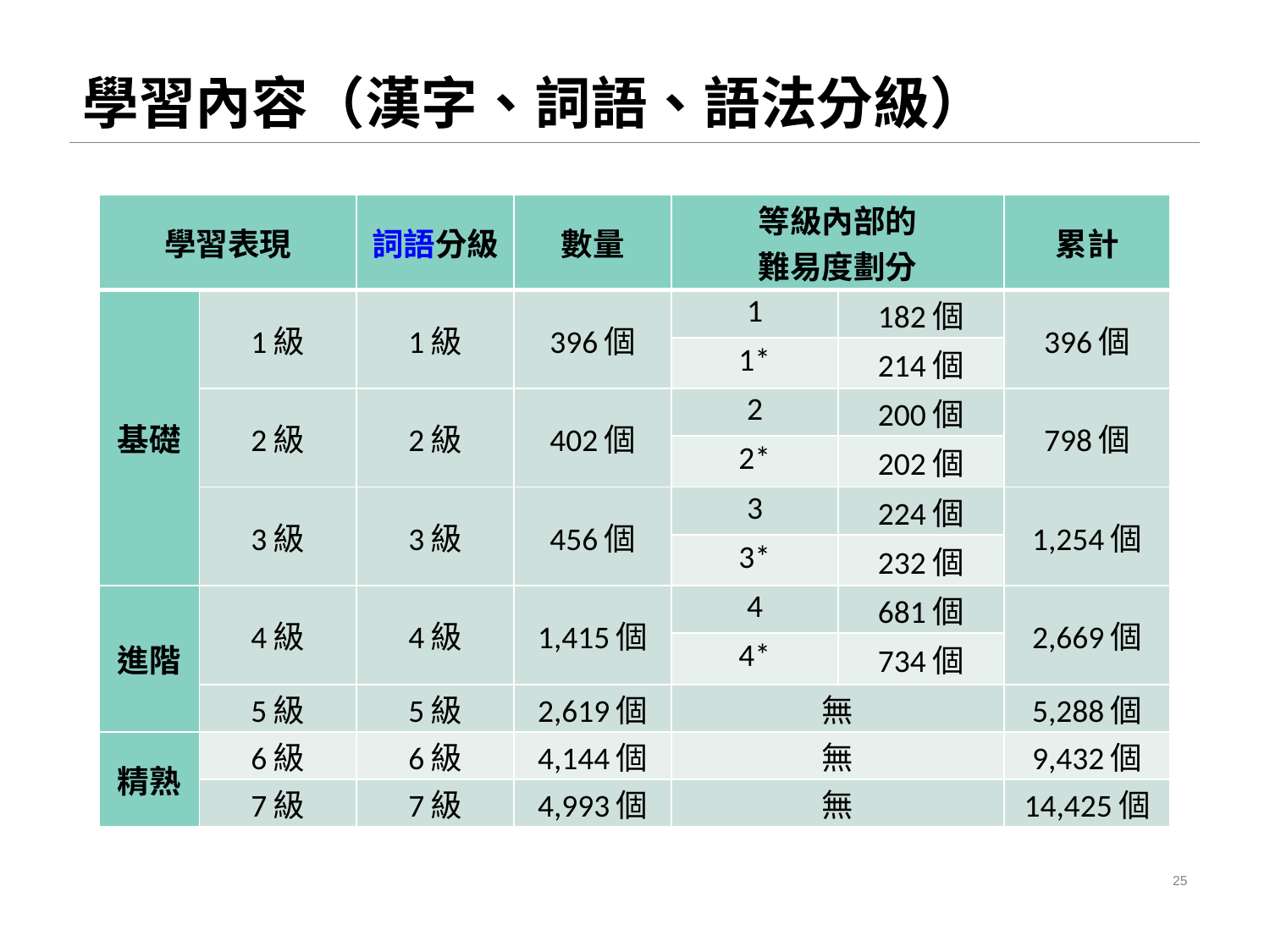

# 學習內容（漢字、詞語、語法分級）
| 學習表現 |  | 詞語分級 | 數量 | 等級內部的 難易度劃分 |  | 累計 |
| --- | --- | --- | --- | --- | --- | --- |
| 基礎 | 1級 | 1級 | 396個 | 1 | 182個 | 396個 |
|  |  |  |  | 1\* | 214個 |  |
|  | 2級 | 2級 | 402個 | 2 | 200個 | 798個 |
|  |  |  |  | 2\* | 202個 |  |
|  | 3級 | 3級 | 456個 | 3 | 224個 | 1,254個 |
|  |  |  |  | 3\* | 232個 |  |
| 進階 | 4級 | 4級 | 1,415個 | 4 | 681個 | 2,669個 |
|  |  |  |  | 4\* | 734個 |  |
|  | 5級 | 5級 | 2,619個 | 無 |  | 5,288個 |
| 精熟 | 6級 | 6級 | 4,144個 | 無 |  | 9,432個 |
|  | 7級 | 7級 | 4,993個 | 無 |  | 14,425個 |
25